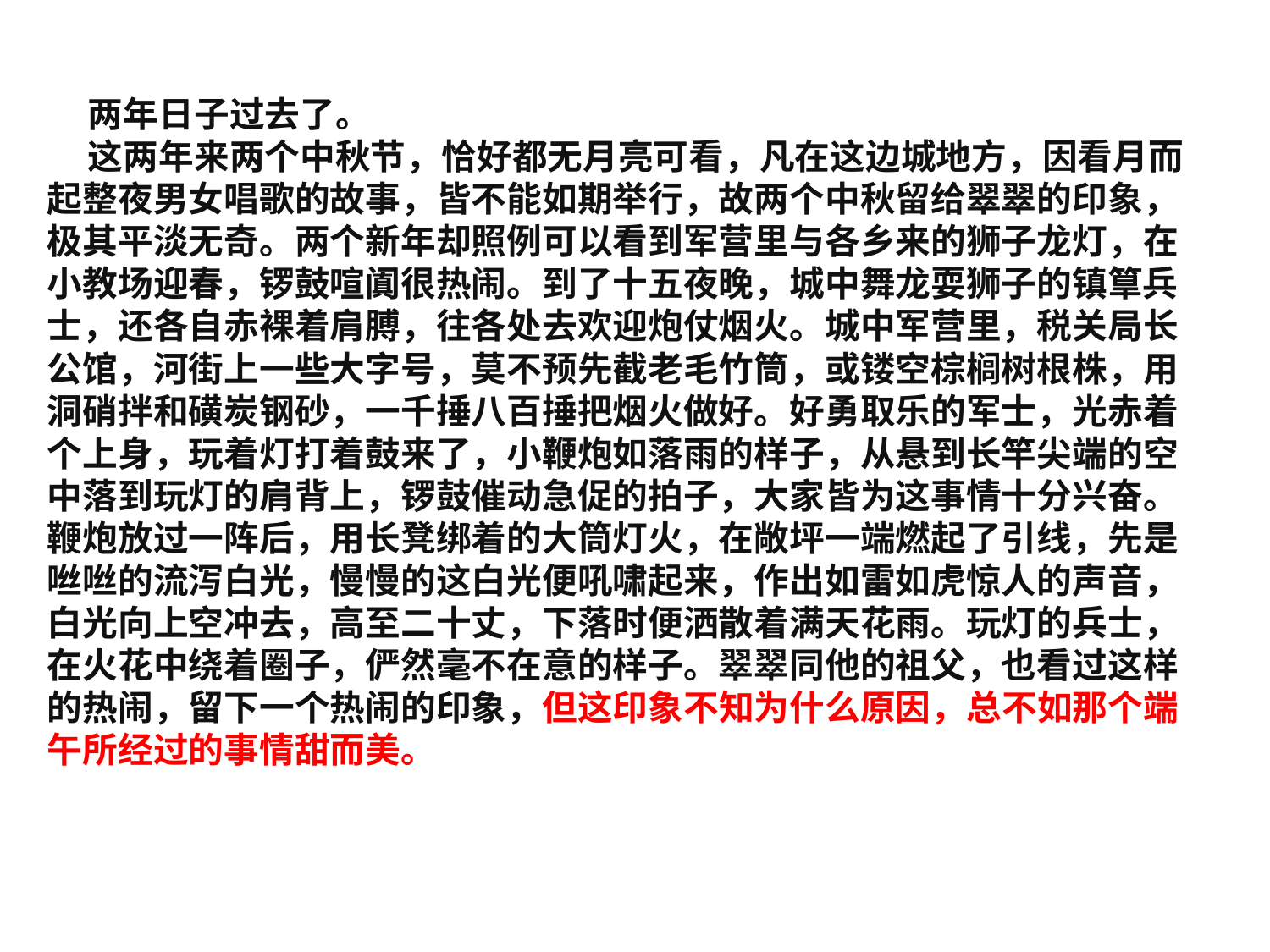

两年日子过去了。
    这两年来两个中秋节，恰好都无月亮可看，凡在这边城地方，因看月而起整夜男女唱歌的故事，皆不能如期举行，故两个中秋留给翠翠的印象，极其平淡无奇。两个新年却照例可以看到军营里与各乡来的狮子龙灯，在小教场迎春，锣鼓喧阗很热闹。到了十五夜晚，城中舞龙耍狮子的镇筸兵士，还各自赤裸着肩膊，往各处去欢迎炮仗烟火。城中军营里，税关局长公馆，河街上一些大字号，莫不预先截老毛竹筒，或镂空棕榈树根株，用洞硝拌和磺炭钢砂，一千捶八百捶把烟火做好。好勇取乐的军士，光赤着个上身，玩着灯打着鼓来了，小鞭炮如落雨的样子，从悬到长竿尖端的空中落到玩灯的肩背上，锣鼓催动急促的拍子，大家皆为这事情十分兴奋。鞭炮放过一阵后，用长凳绑着的大筒灯火，在敞坪一端燃起了引线，先是咝咝的流泻白光，慢慢的这白光便吼啸起来，作出如雷如虎惊人的声音，白光向上空冲去，高至二十丈，下落时便洒散着满天花雨。玩灯的兵士，在火花中绕着圈子，俨然毫不在意的样子。翠翠同他的祖父，也看过这样的热闹，留下一个热闹的印象，但这印象不知为什么原因，总不如那个端午所经过的事情甜而美。